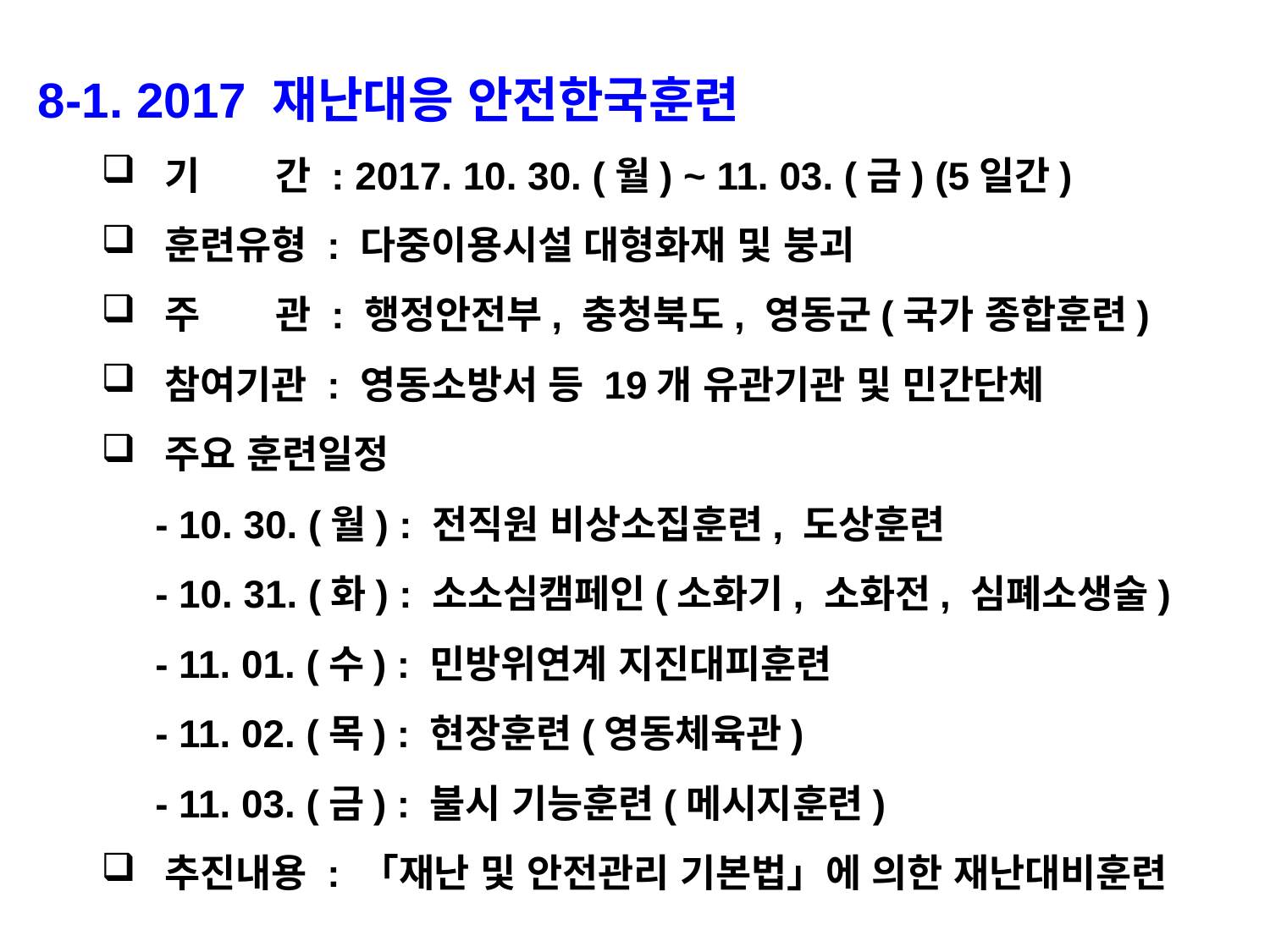

8-1. 2017 재난대응 안전한국훈련
기       간 : 2017. 10. 30. (월) ~ 11. 03. (금) (5일간)
훈련유형 : 다중이용시설 대형화재 및 붕괴
주       관 : 행정안전부, 충청북도, 영동군(국가 종합훈련)
참여기관 : 영동소방서 등 19개 유관기관 및 민간단체
주요 훈련일정
     - 10. 30. (월) : 전직원 비상소집훈련, 도상훈련
     - 10. 31. (화) : 소소심캠페인(소화기, 소화전, 심폐소생술)
     - 11. 01. (수) : 민방위연계 지진대피훈련
     - 11. 02. (목) : 현장훈련(영동체육관)
     - 11. 03. (금) : 불시 기능훈련(메시지훈련)
추진내용 : 「재난 및 안전관리 기본법」에 의한 재난대비훈련